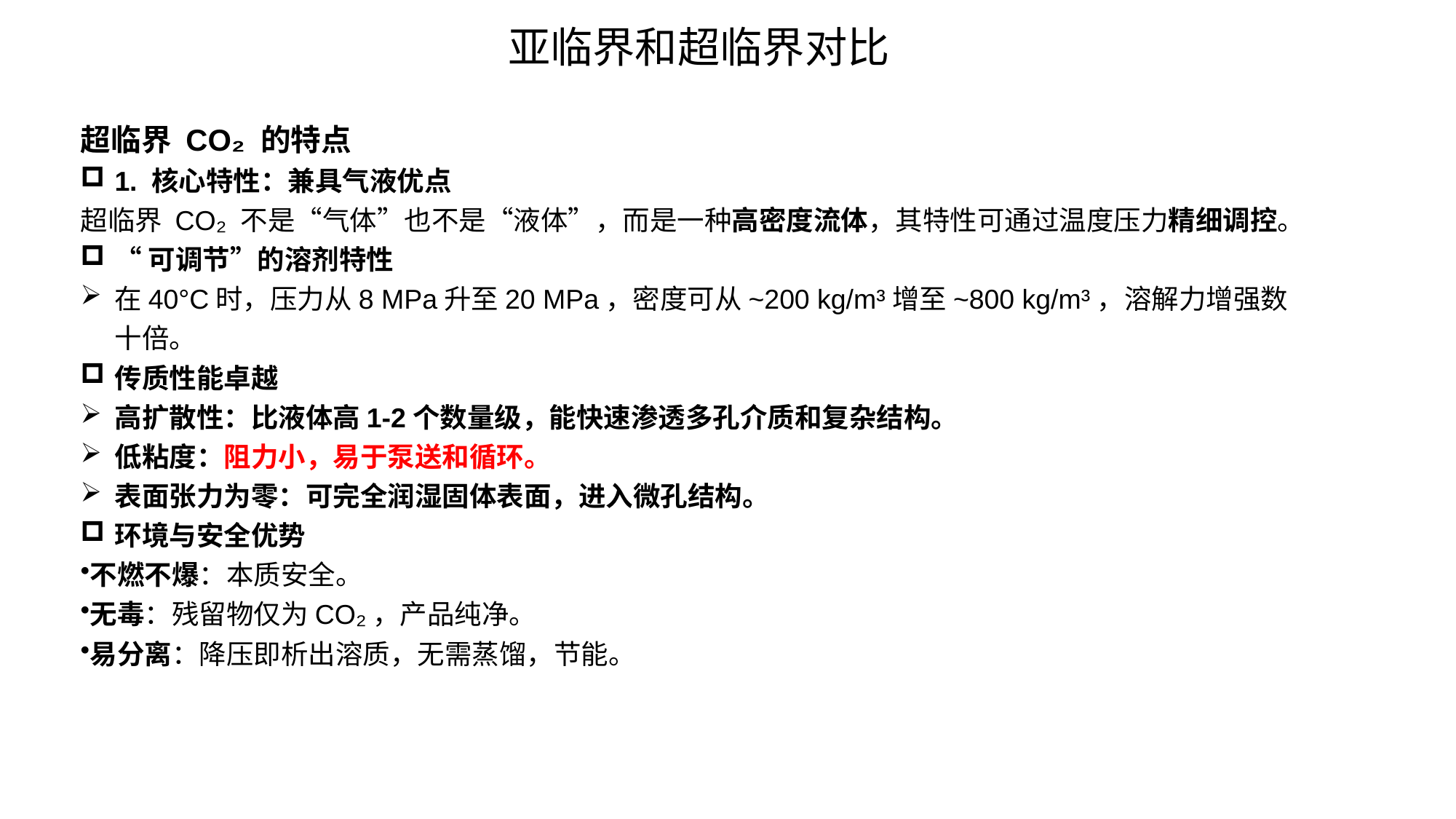

亚临界和超临界对比
超临界 CO₂ 的特点
1. 核心特性：兼具气液优点
超临界 CO₂ 不是“气体”也不是“液体”，而是一种高密度流体，其特性可通过温度压力精细调控。
“可调节”的溶剂特性
在40°C时，压力从8 MPa升至20 MPa，密度可从~200 kg/m³增至~800 kg/m³，溶解力增强数十倍。
传质性能卓越
高扩散性：比液体高1-2个数量级，能快速渗透多孔介质和复杂结构。
低粘度：阻力小，易于泵送和循环。
表面张力为零：可完全润湿固体表面，进入微孔结构。
环境与安全优势
不燃不爆：本质安全。
无毒：残留物仅为CO₂，产品纯净。
易分离：降压即析出溶质，无需蒸馏，节能。